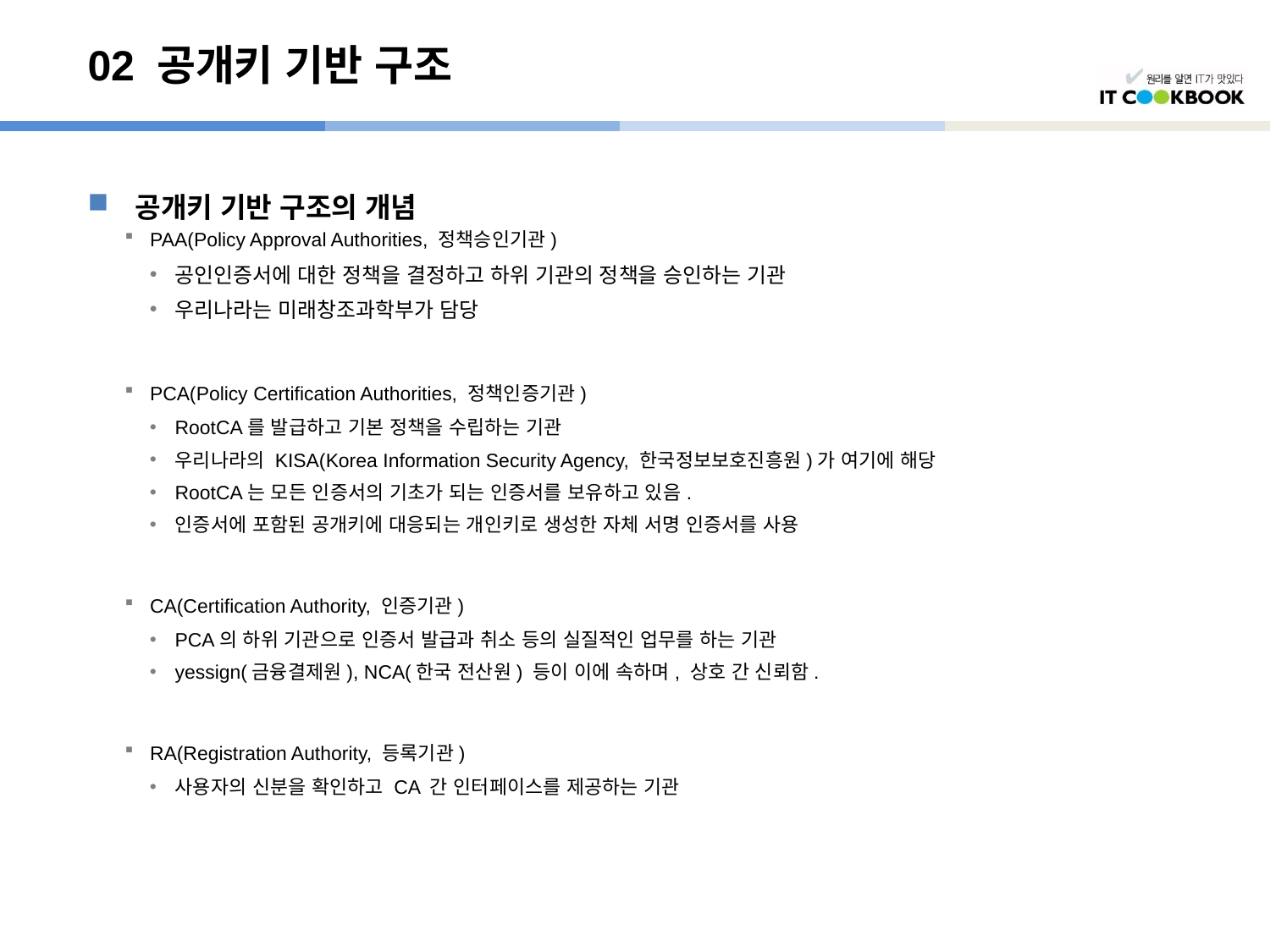

# 02 공개키 기반 구조
공개키 기반 구조의 개념
PAA(Policy Approval Authorities, 정책승인기관)
공인인증서에 대한 정책을 결정하고 하위 기관의 정책을 승인하는 기관
우리나라는 미래창조과학부가 담당

PCA(Policy Certification Authorities, 정책인증기관)
RootCA를 발급하고 기본 정책을 수립하는 기관
우리나라의 KISA(Korea Information Security Agency, 한국정보보호진흥원)가 여기에 해당
RootCA는 모든 인증서의 기초가 되는 인증서를 보유하고 있음.
인증서에 포함된 공개키에 대응되는 개인키로 생성한 자체 서명 인증서를 사용

CA(Certification Authority, 인증기관)
PCA의 하위 기관으로 인증서 발급과 취소 등의 실질적인 업무를 하는 기관
yessign(금융결제원), NCA(한국 전산원) 등이 이에 속하며, 상호 간 신뢰함.

RA(Registration Authority, 등록기관)
사용자의 신분을 확인하고 CA 간 인터페이스를 제공하는 기관